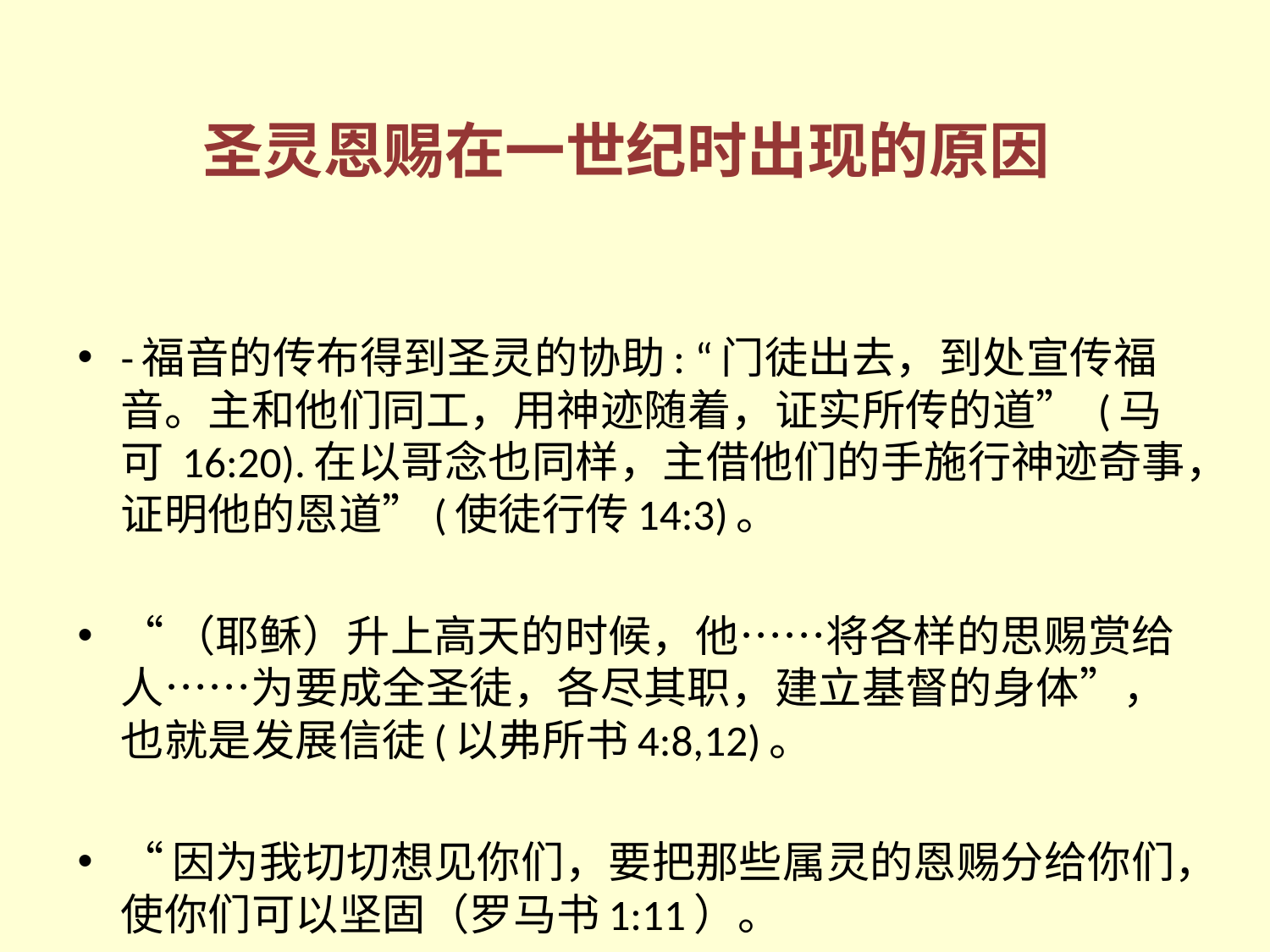

# 圣灵恩赐在一世纪时出现的原因
-福音的传布得到圣灵的协助: “门徒出去，到处宣传福音。主和他们同工，用神迹随着，证实所传的道” (马可 16:20).在以哥念也同样，主借他们的手施行神迹奇事，证明他的恩道”(使徒行传14:3)。

“（耶稣）升上高天的时候，他……将各样的思赐赏给人……为要成全圣徒，各尽其职，建立基督的身体”，也就是发展信徒(以弗所书4:8,12)。

“因为我切切想见你们，要把那些属灵的恩赐分给你们，使你们可以坚固（罗马书1:11）。